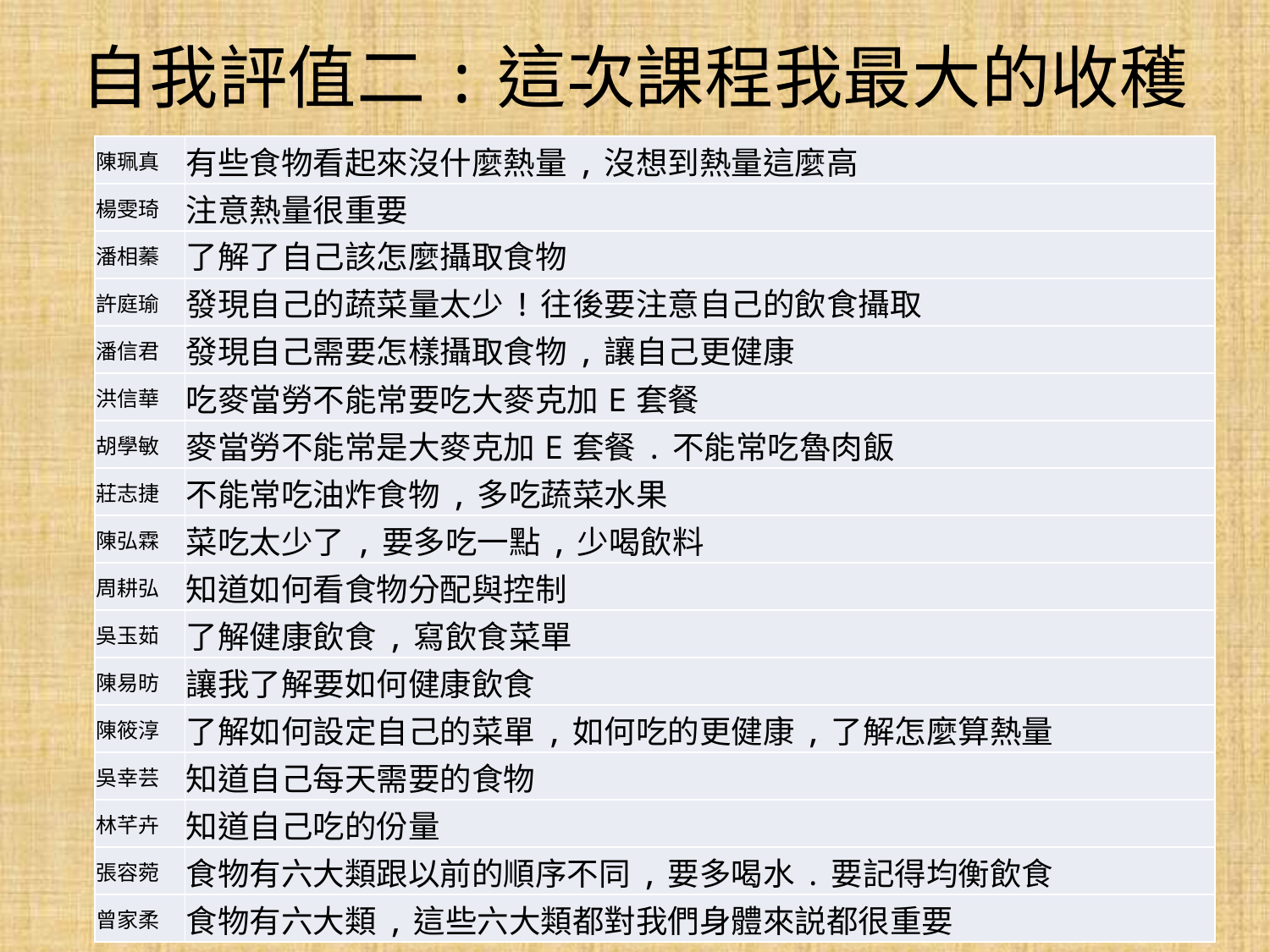

# 自我評值二:這次課程我最大的收穫
| 陳珮真 | 有些食物看起來沒什麼熱量,沒想到熱量這麼高 |
| --- | --- |
| 楊雯琦 | 注意熱量很重要 |
| 潘相蓁 | 了解了自己該怎麼攝取食物 |
| 許庭瑜 | 發現自己的蔬菜量太少!往後要注意自己的飲食攝取 |
| 潘信君 | 發現自己需要怎樣攝取食物,讓自己更健康 |
| 洪信華 | 吃麥當勞不能常要吃大麥克加E套餐 |
| 胡學敏 | 麥當勞不能常是大麥克加E套餐.不能常吃魯肉飯 |
| 莊志捷 | 不能常吃油炸食物,多吃蔬菜水果 |
| 陳弘霖 | 菜吃太少了,要多吃一點,少喝飲料 |
| 周耕弘 | 知道如何看食物分配與控制 |
| 吳玉茹 | 了解健康飲食,寫飲食菜單 |
| 陳易昉 | 讓我了解要如何健康飲食 |
| 陳筱淳 | 了解如何設定自己的菜單,如何吃的更健康,了解怎麼算熱量 |
| 吳幸芸 | 知道自己每天需要的食物 |
| 林芊卉 | 知道自己吃的份量 |
| 張容菀 | 食物有六大類跟以前的順序不同,要多喝水.要記得均衡飲食 |
| 曾家柔 | 食物有六大類,這些六大類都對我們身體來説都很重要 |